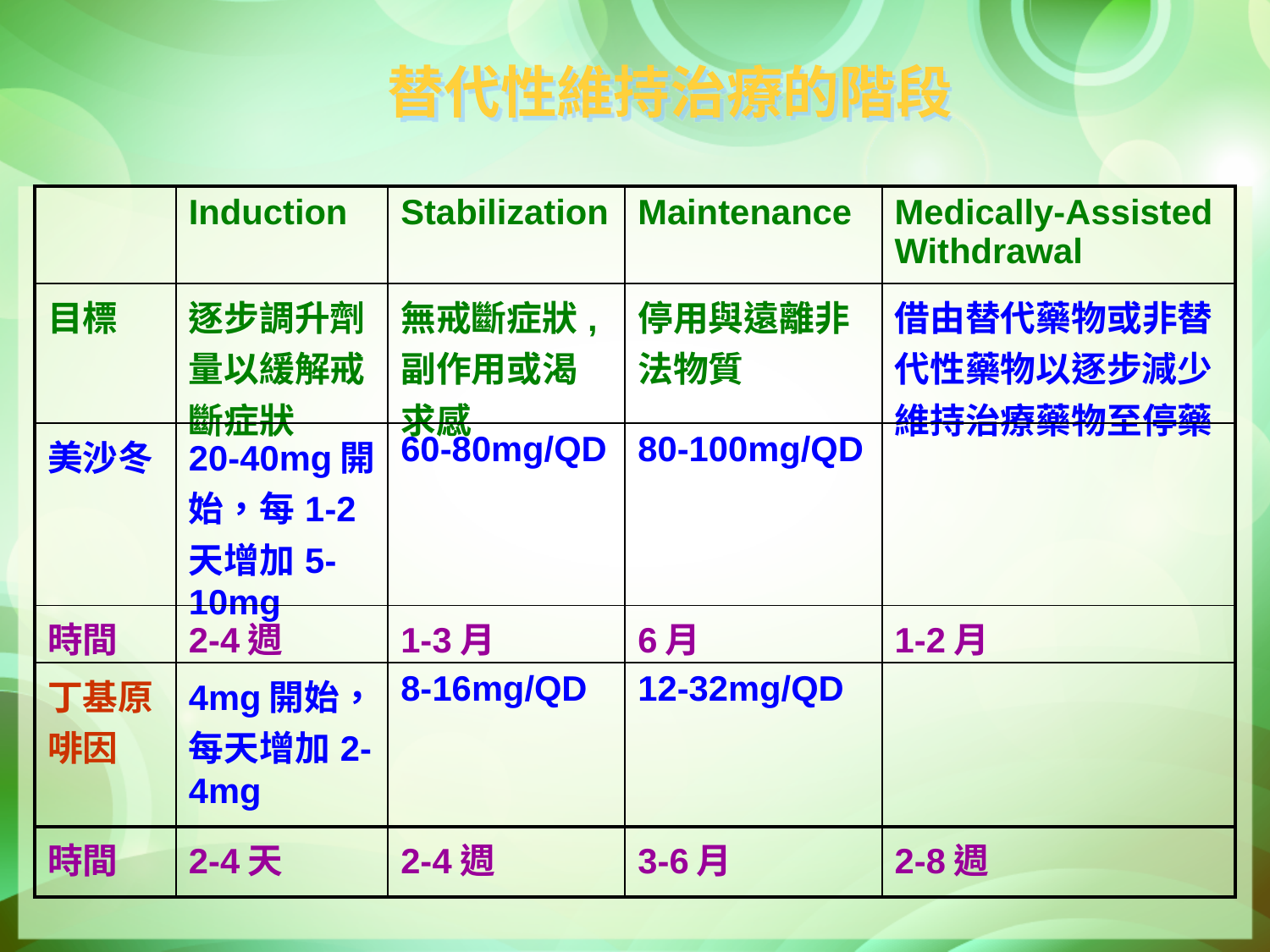

替代性維持治療的階段
|  | Induction | Stabilization | Maintenance | Medically-Assisted Withdrawal |
| --- | --- | --- | --- | --- |
| 目標 | 逐步調升劑量以緩解戒斷症狀 | 無戒斷症狀, 副作用或渴求感 | 停用與遠離非法物質 | 借由替代藥物或非替代性藥物以逐步減少維持治療藥物至停藥 |
| 美沙冬 | 20-40mg開始，每1-2天增加5-10mg | 60-80mg/QD | 80-100mg/QD |  |
| 時間 | 2-4週 | 1-3月 | 6月 | 1-2月 |
| 丁基原啡因 | 4mg開始，每天增加2-4mg | 8-16mg/QD | 12-32mg/QD |  |
| 時間 | 2-4天 | 2-4週 | 3-6月 | 2-8週 |